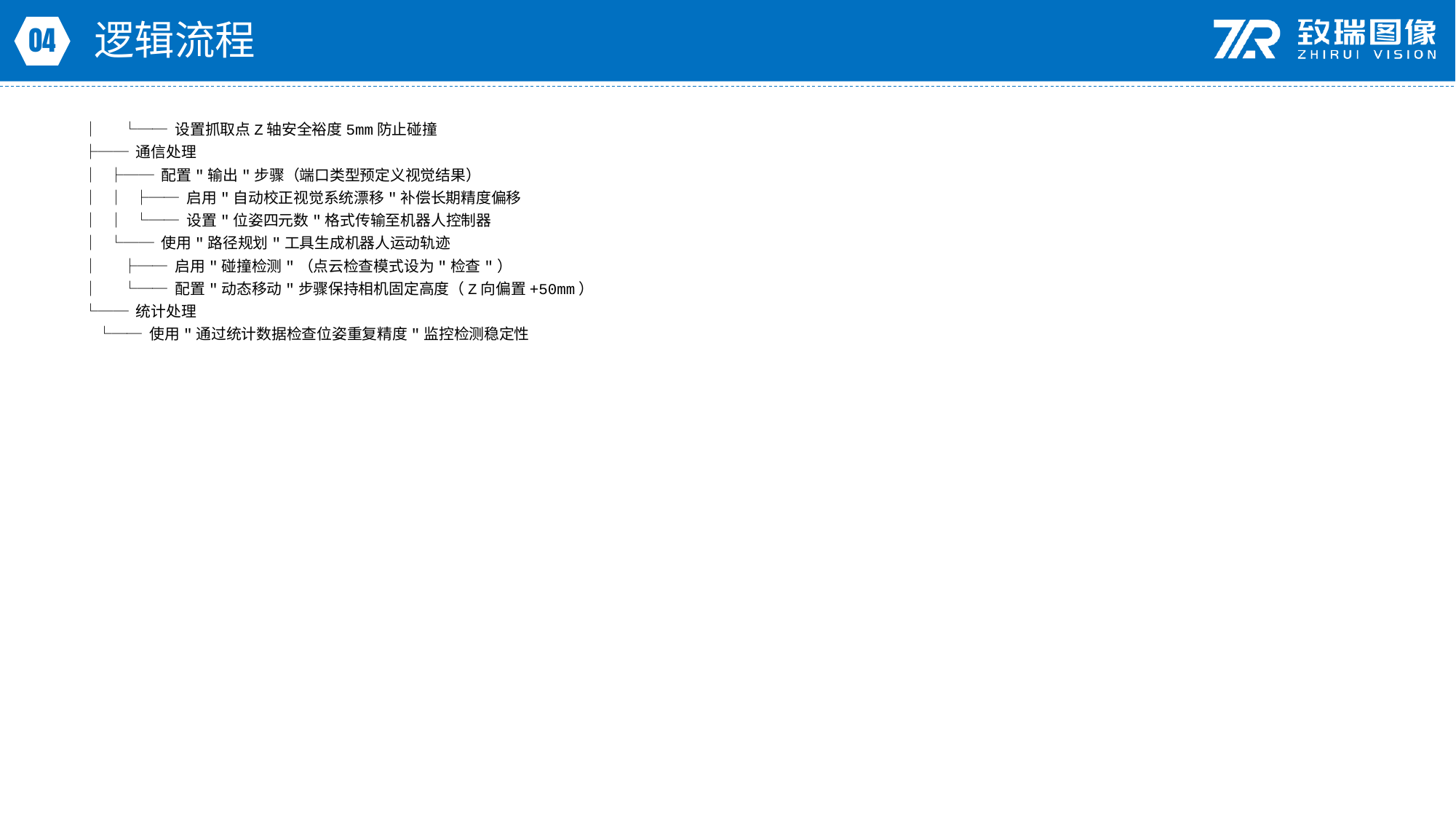

逻辑流程
04

│       └── 设置抓取点Z轴安全裕度5mm防止碰撞
├── 通信处理
│   ├── 配置"输出"步骤（端口类型预定义视觉结果）
│   │   ├── 启用"自动校正视觉系统漂移"补偿长期精度偏移
│   │   └── 设置"位姿四元数"格式传输至机器人控制器
│   └── 使用"路径规划"工具生成机器人运动轨迹
│       ├── 启用"碰撞检测"（点云检查模式设为"检查"）
│       └── 配置"动态移动"步骤保持相机固定高度（Z向偏置+50mm）
└── 统计处理
    └── 使用"通过统计数据检查位姿重复精度"监控检测稳定性